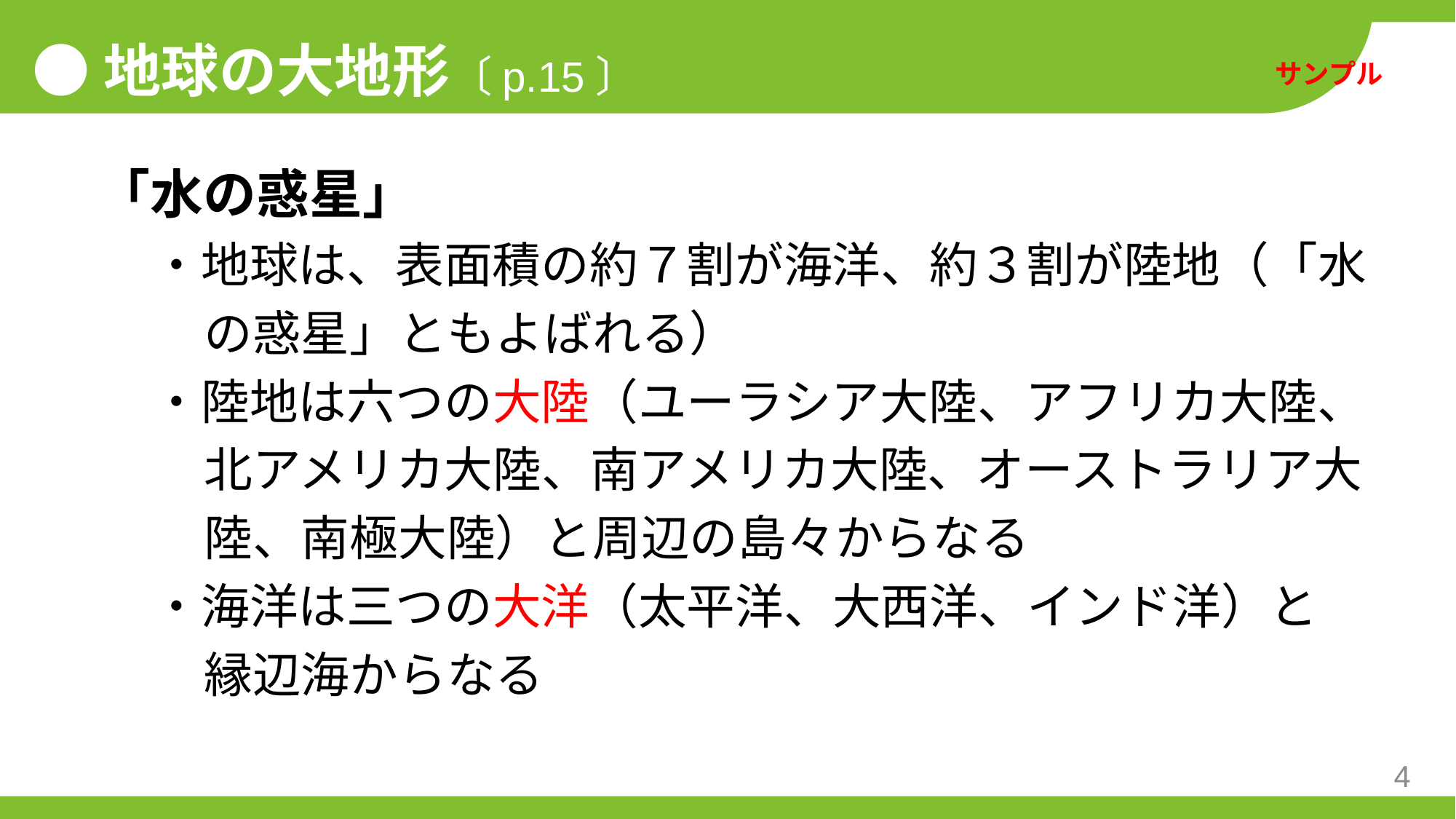

サンプル
●地球の大地形〔p.15〕
「水の惑星」
・地球は、表面積の約７割が海洋、約３割が陸地（「水の惑星」ともよばれる）
・陸地は六つの大陸（ユーラシア大陸、アフリカ大陸、北アメリカ大陸、南アメリカ大陸、オーストラリア大陸、南極大陸）と周辺の島々からなる
・海洋は三つの大洋（太平洋、大西洋、インド洋）と
縁辺海からなる